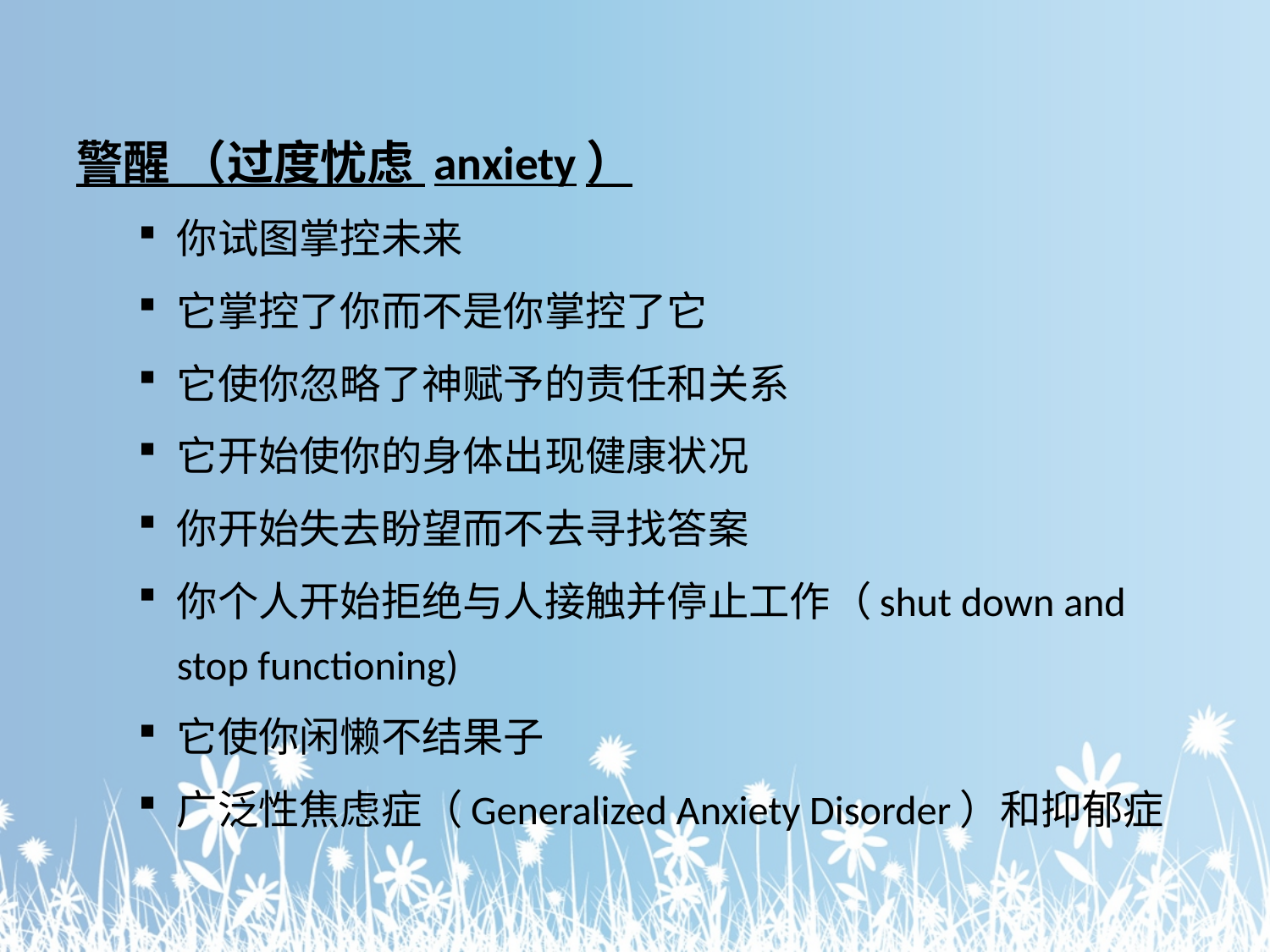

警醒 （过度忧虑 anxiety）
你试图掌控未来
它掌控了你而不是你掌控了它
它使你忽略了神赋予的责任和关系
它开始使你的身体出现健康状况
你开始失去盼望而不去寻找答案
你个人开始拒绝与人接触并停止工作（shut down and stop functioning)
它使你闲懒不结果子
广泛性焦虑症（Generalized Anxiety Disorder）和抑郁症